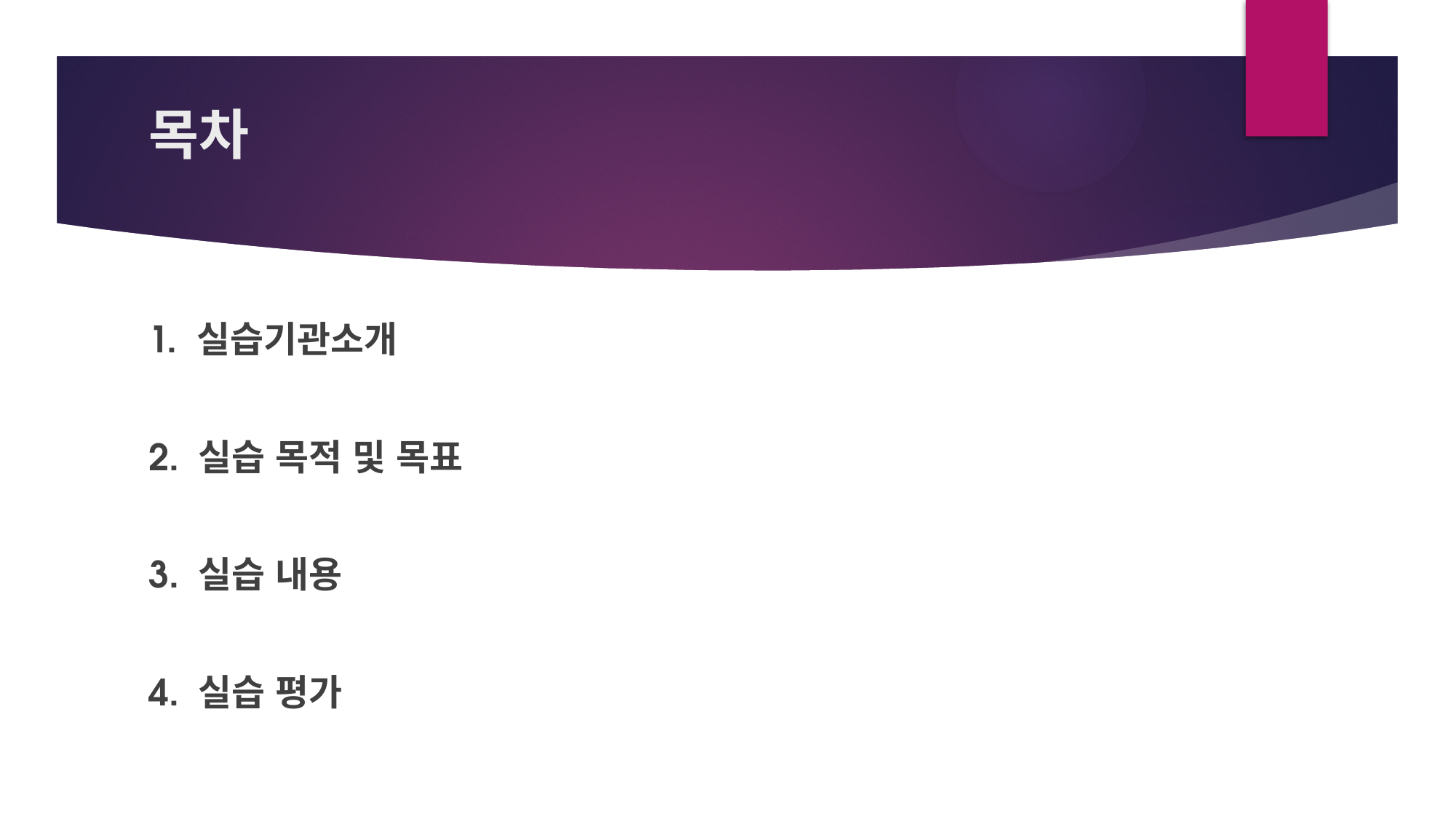

# 목차
1. 실습기관소개

2. 실습 목적 및 목표

3. 실습 내용

4. 실습 평가